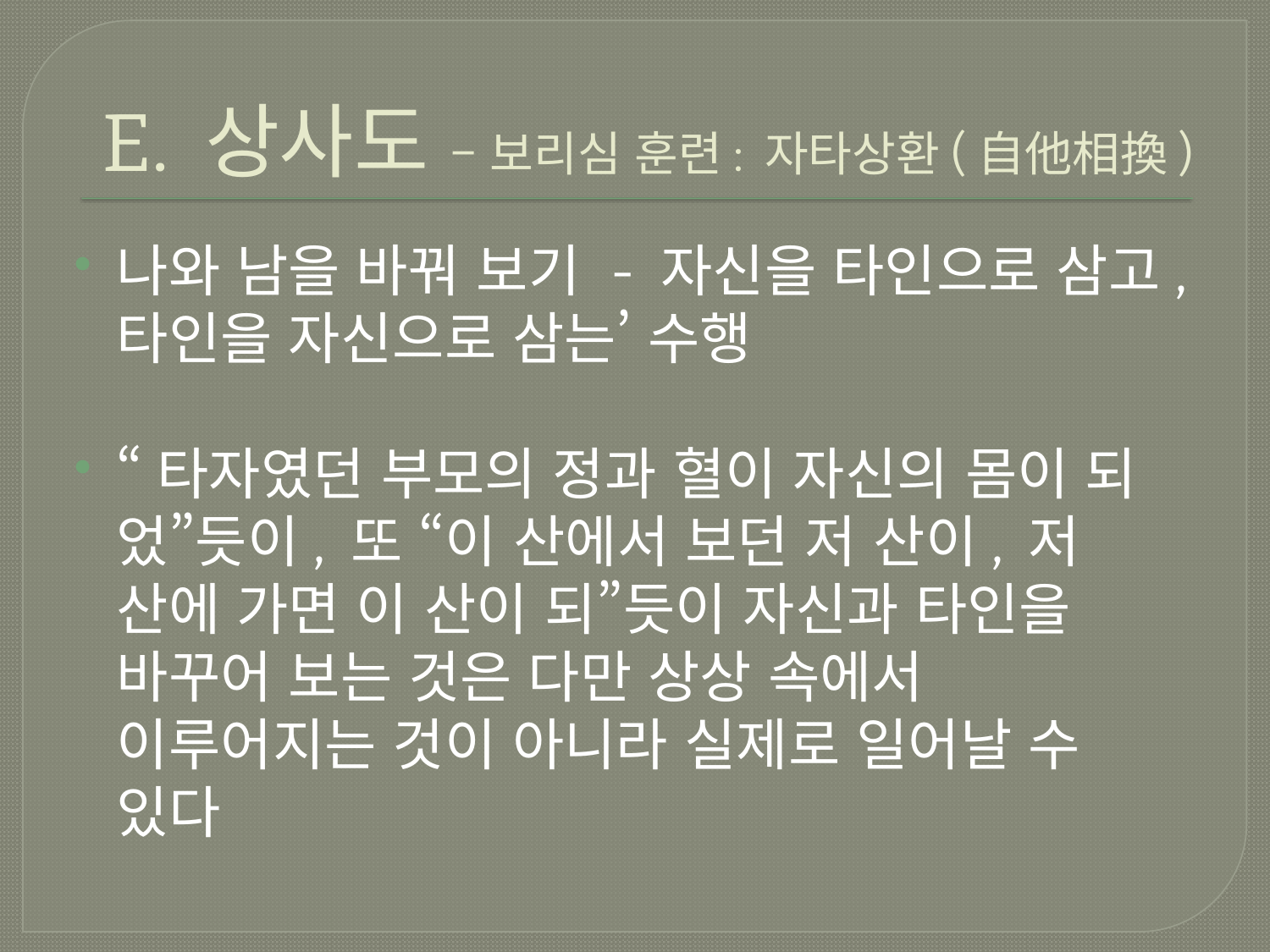

# E. 상사도 – 보리심 훈련: 자타상환(自他相換)
나와 남을 바꿔 보기 - 자신을 타인으로 삼고, 타인을 자신으로 삼는’ 수행

“타자였던 부모의 정과 혈이 자신의 몸이 되었”듯이, 또 “이 산에서 보던 저 산이, 저 산에 가면 이 산이 되”듯이 자신과 타인을 바꾸어 보는 것은 다만 상상 속에서 이루어지는 것이 아니라 실제로 일어날 수 있다